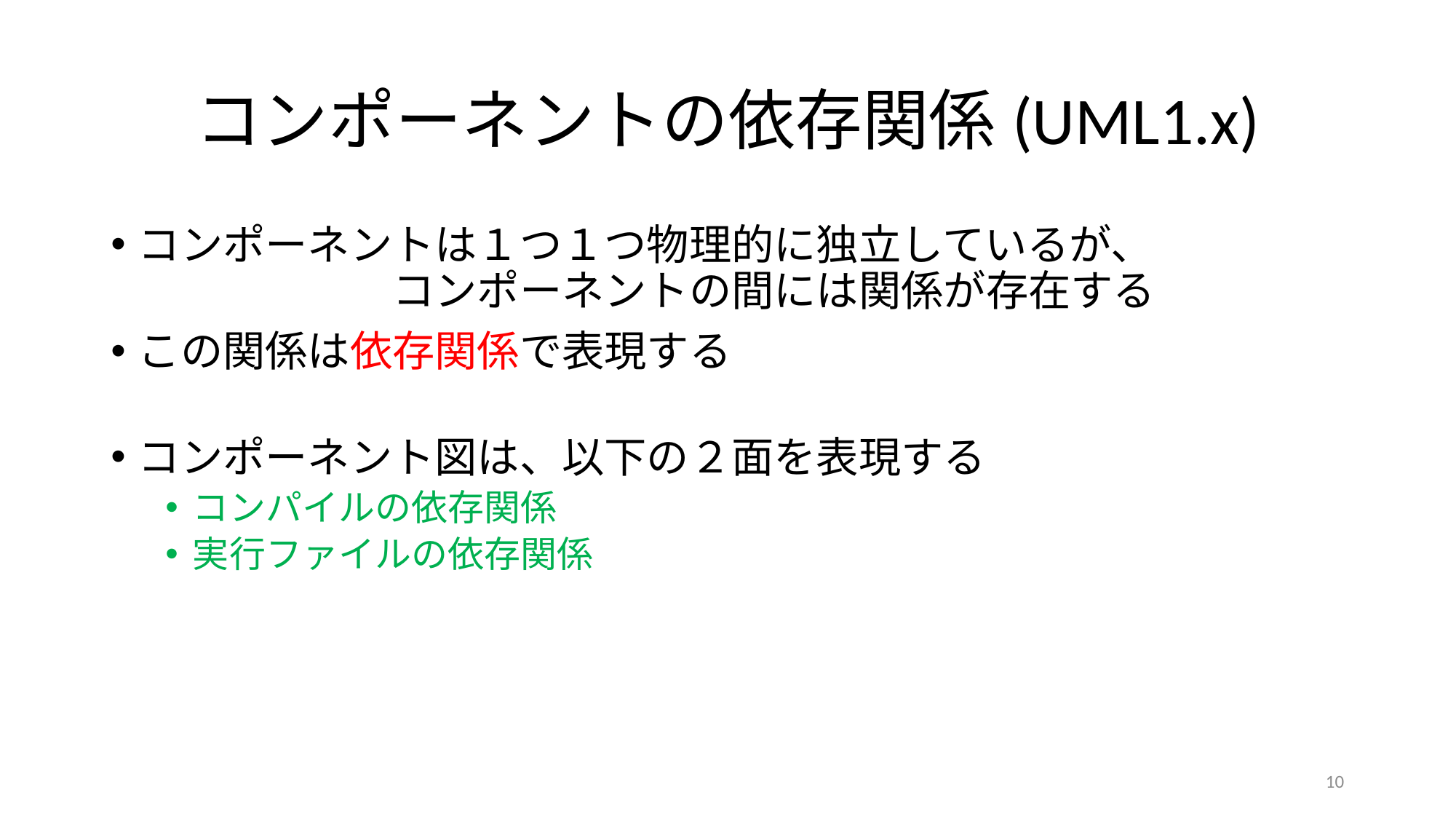

# コンポーネントの依存関係(UML1.x)
コンポーネントは１つ１つ物理的に独立しているが、　　　　　　　　　　コンポーネントの間には関係が存在する
この関係は依存関係で表現する

コンポーネント図は、以下の２面を表現する
コンパイルの依存関係
実行ファイルの依存関係
10